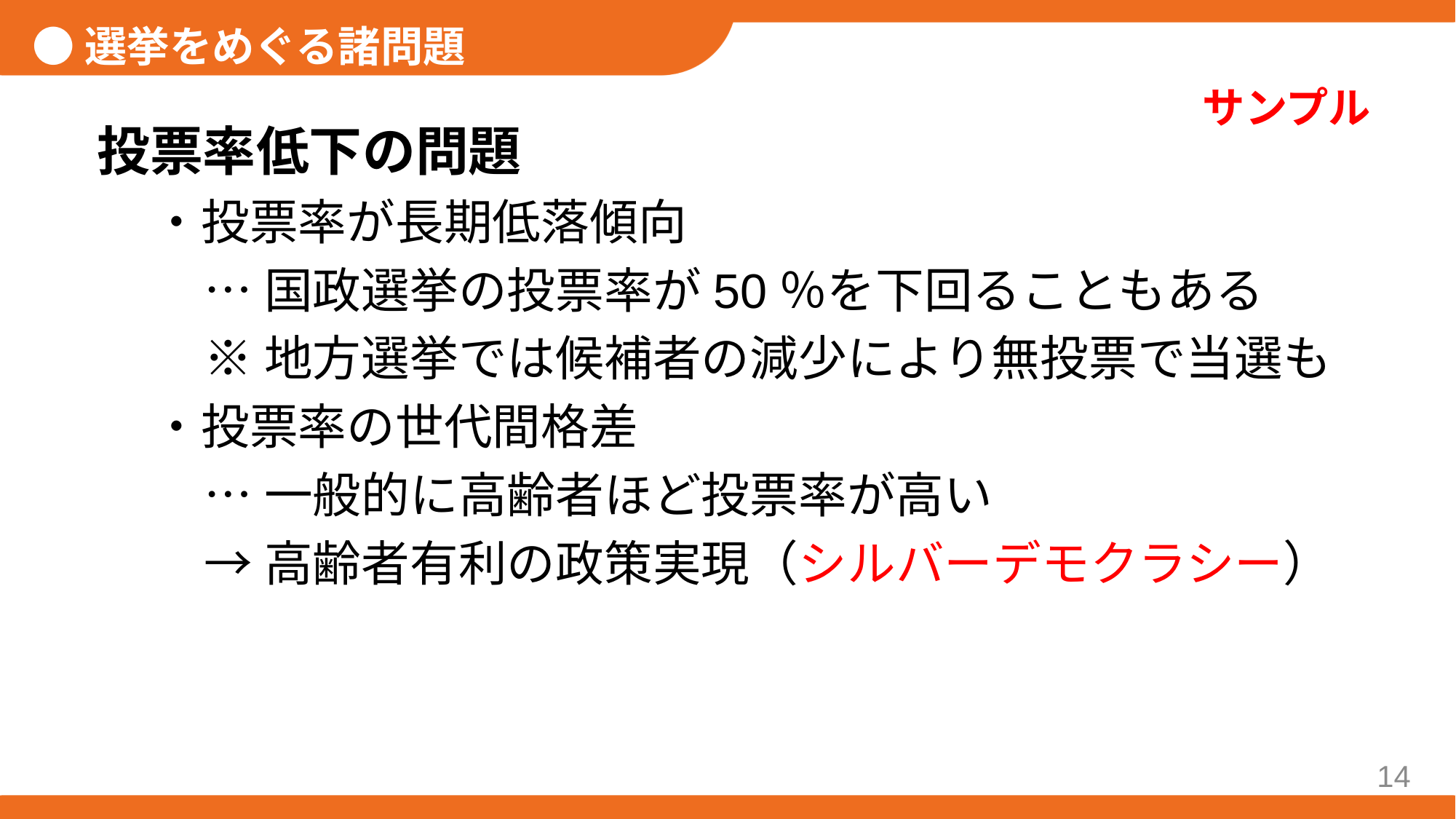

●選挙をめぐる諸問題
投票率低下の問題
・投票率が長期低落傾向
…国政選挙の投票率が50％を下回ることもある
※地方選挙では候補者の減少により無投票で当選も
・投票率の世代間格差
…一般的に高齢者ほど投票率が高い
→高齢者有利の政策実現（シルバーデモクラシー）